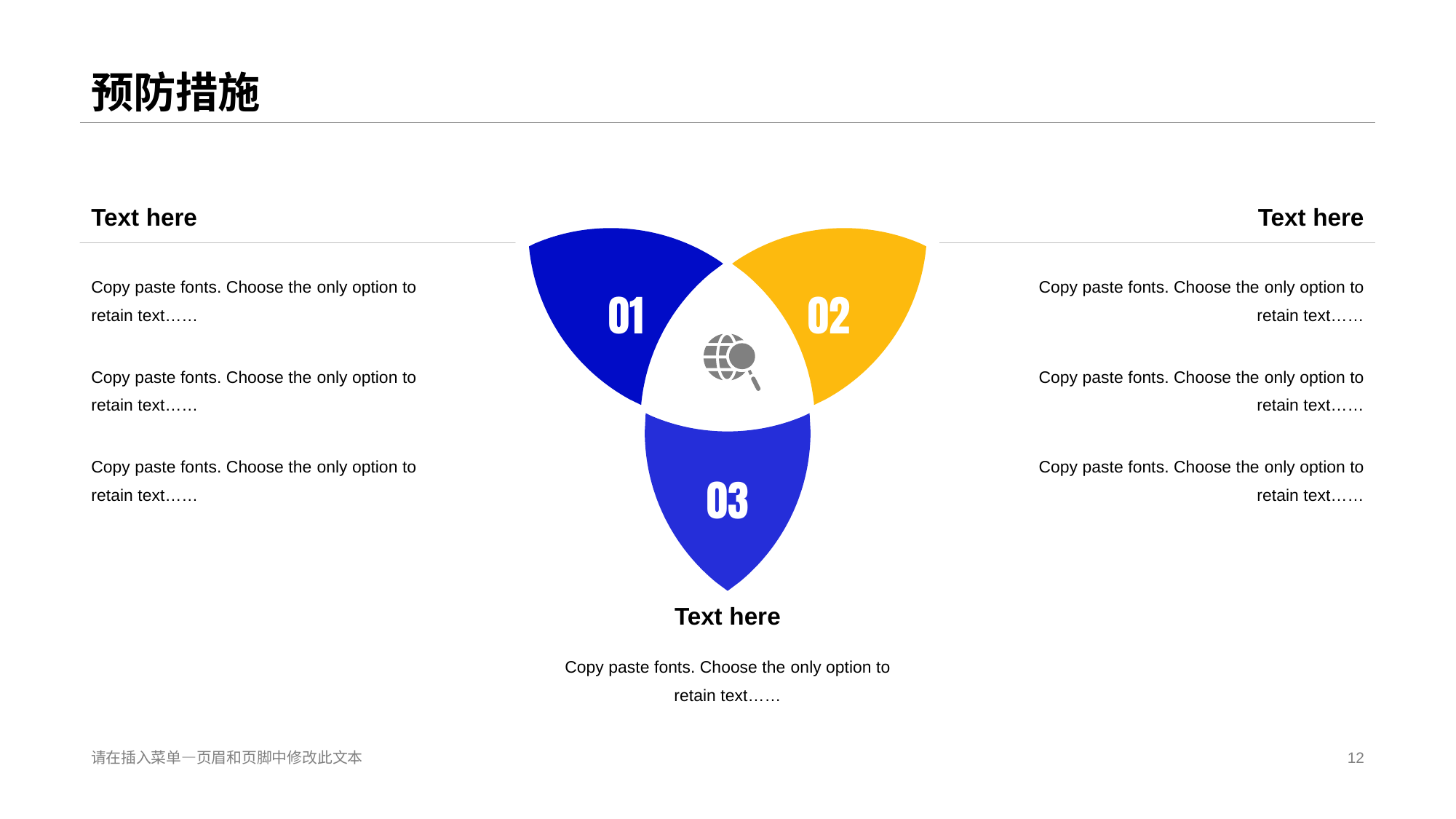

# 预防措施
Text  here
Text  here
0 2
0 1
0 3

Copy paste fonts. Choose the  only option to retain text……
Copy paste fonts. Choose the  only option to retain text……
Copy paste fonts. Choose the  only option to retain text……
Copy paste fonts. Choose the  only option to retain text……
Copy paste fonts. Choose the  only option to retain text……
Copy paste fonts. Choose the  only option to retain text……
Text  here
Copy paste fonts. Choose the  only option to retain text……
请在插入菜单—页眉和页脚中修改此文本
12